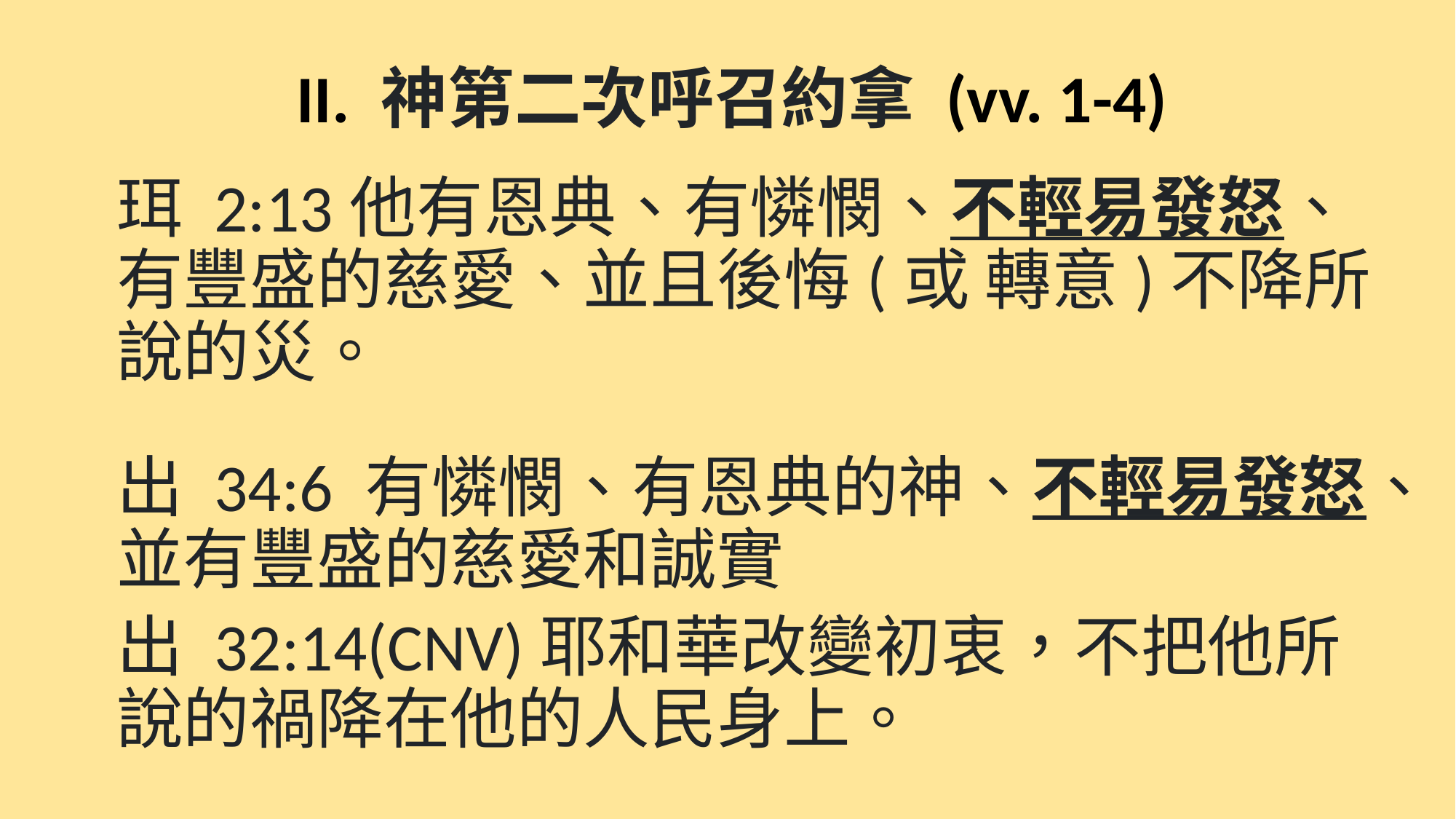

# II. 神第二次呼召約拿 (vv. 1-4)
珥 2:13他有恩典、有憐憫、不輕易發怒、有豐盛的慈愛、並且後悔(或 轉意)不降所說的災。

出 34:6 有憐憫、有恩典的神、不輕易發怒、並有豐盛的慈愛和誠實
出 32:14(CNV)耶和華改變初衷，不把他所說的禍降在他的人民身上。